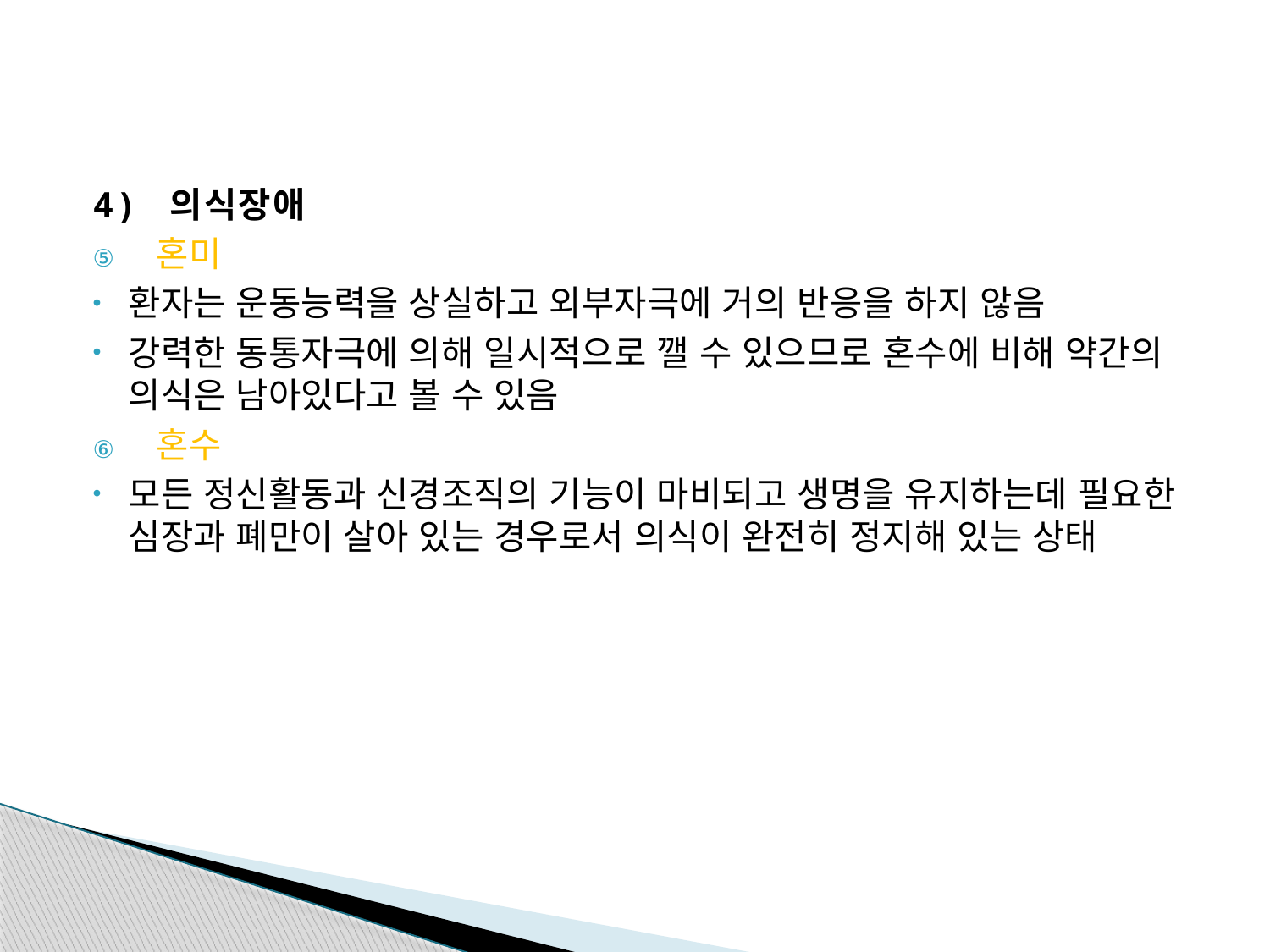

#
4) 의식장애
혼미
환자는 운동능력을 상실하고 외부자극에 거의 반응을 하지 않음
강력한 동통자극에 의해 일시적으로 깰 수 있으므로 혼수에 비해 약간의 의식은 남아있다고 볼 수 있음
혼수
모든 정신활동과 신경조직의 기능이 마비되고 생명을 유지하는데 필요한 심장과 폐만이 살아 있는 경우로서 의식이 완전히 정지해 있는 상태